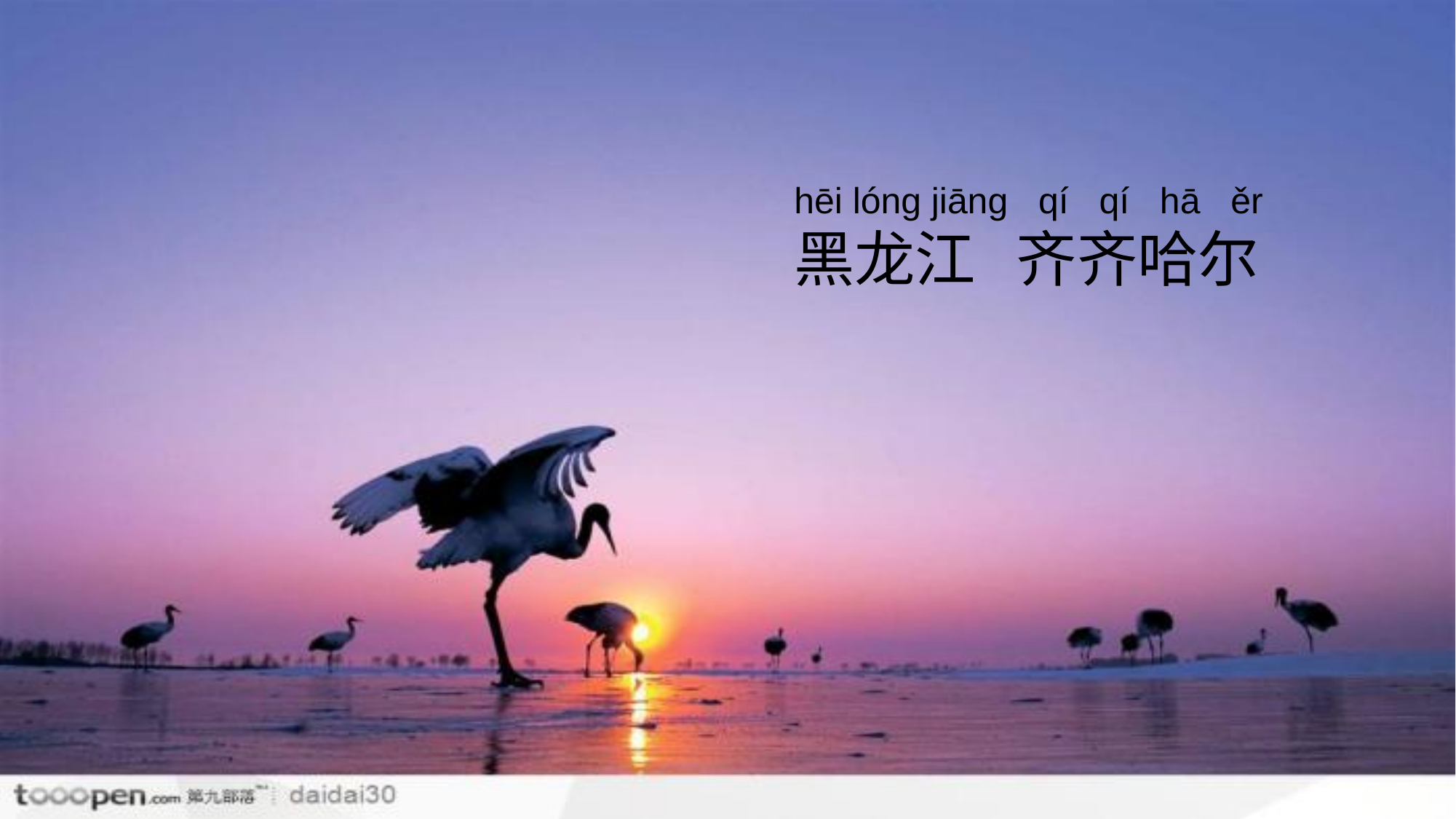

hēi lóng jiāng   qí   qí   hā   ěr
黑龙江   齐齐哈尔